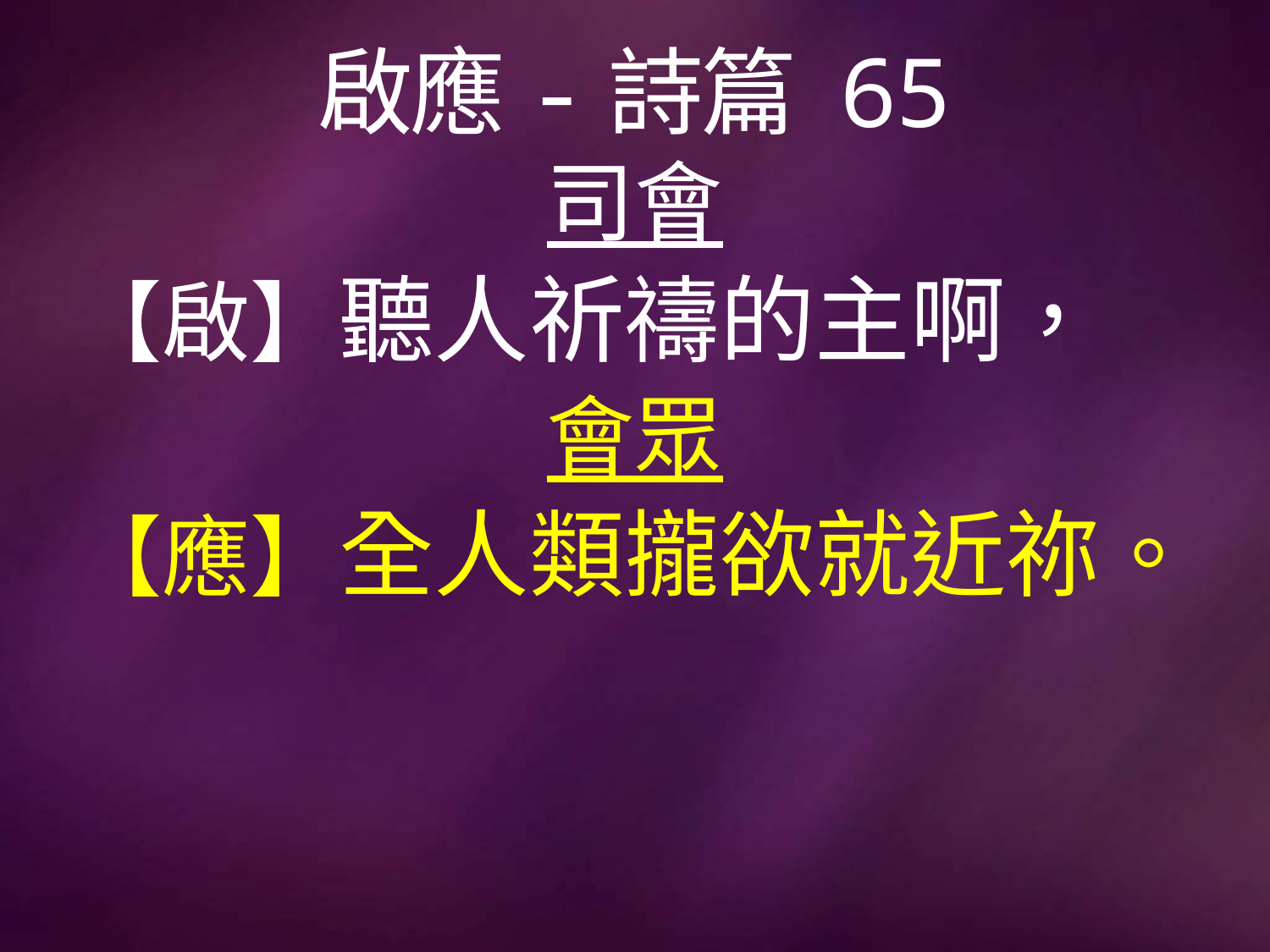

# 啟應-詩篇 65
司會
【啟】聽人祈禱的主啊，
會眾
【應】全人類攏欲就近祢。